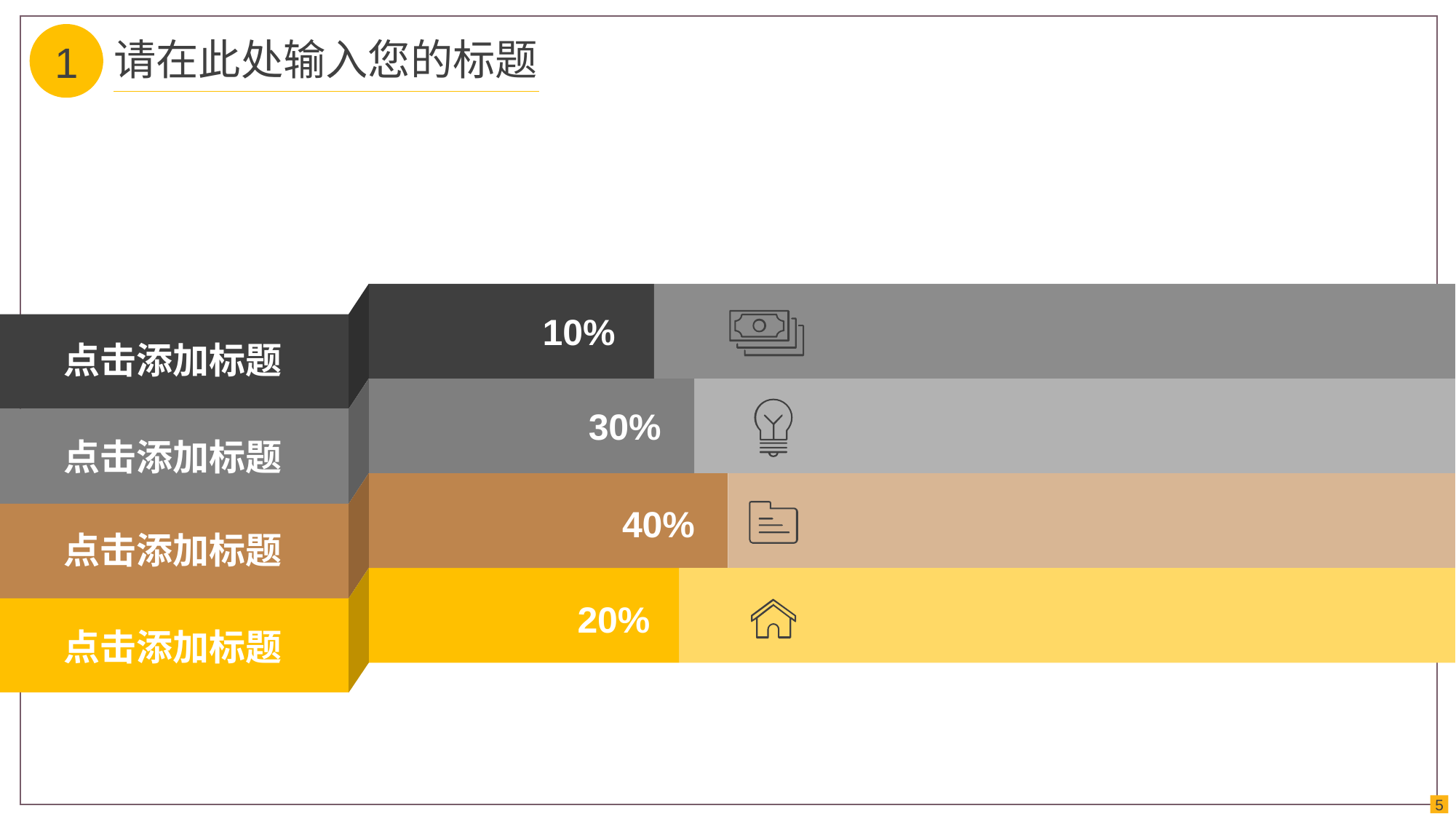

1
请在此处输入您的标题

10%

点击添加标题

30%

点击添加标题

40%

点击添加标题

20%

点击添加标题
5